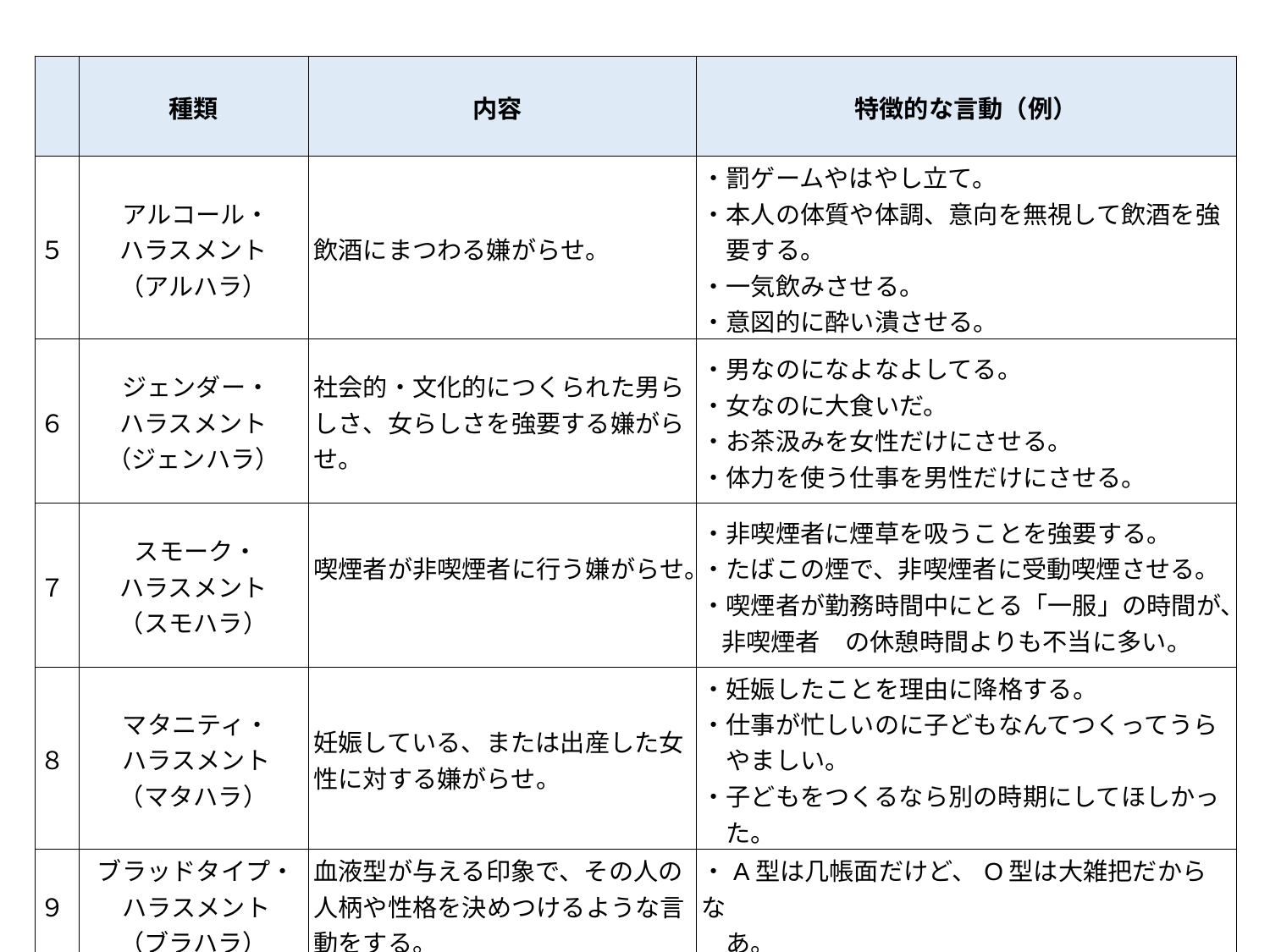

|  | 種類 | 内容 | 特徴的な言動（例） |
| --- | --- | --- | --- |
| ５ | アルコール・ ハラスメント （アルハラ） | 飲酒にまつわる嫌がらせ。 | ・罰ゲームやはやし立て。 ・本人の体質や体調、意向を無視して飲酒を強 　要する。 ・一気飲みさせる。 ・意図的に酔い潰させる。 |
| ６ | ジェンダー・ ハラスメント （ジェンハラ） | 社会的・文化的につくられた男らしさ、女らしさを強要する嫌がらせ。 | ・男なのになよなよしてる。 ・女なのに大食いだ。 ・お茶汲みを女性だけにさせる。 ・体力を使う仕事を男性だけにさせる。 |
| ７ | スモーク・ ハラスメント （スモハラ） | 喫煙者が非喫煙者に行う嫌がらせ。 | ・非喫煙者に煙草を吸うことを強要する。 ・たばこの煙で、非喫煙者に受動喫煙させる。 ・喫煙者が勤務時間中にとる「一服」の時間が、非喫煙者　の休憩時間よりも不当に多い。 |
| ８ | マタニティ・ ハラスメント （マタハラ） | 妊娠している、または出産した女性に対する嫌がらせ。 | ・妊娠したことを理由に降格する。 ・仕事が忙しいのに子どもなんてつくってうら 　やましい。 ・子どもをつくるなら別の時期にしてほしかっ 　た。 |
| ９ | ブラッドタイプ・ ハラスメント （ブラハラ） | 血液型が与える印象で、その人の人柄や性格を決めつけるような言動をする。 | ・A型は几帳面だけど、O型は大雑把だからな 　あ。 |